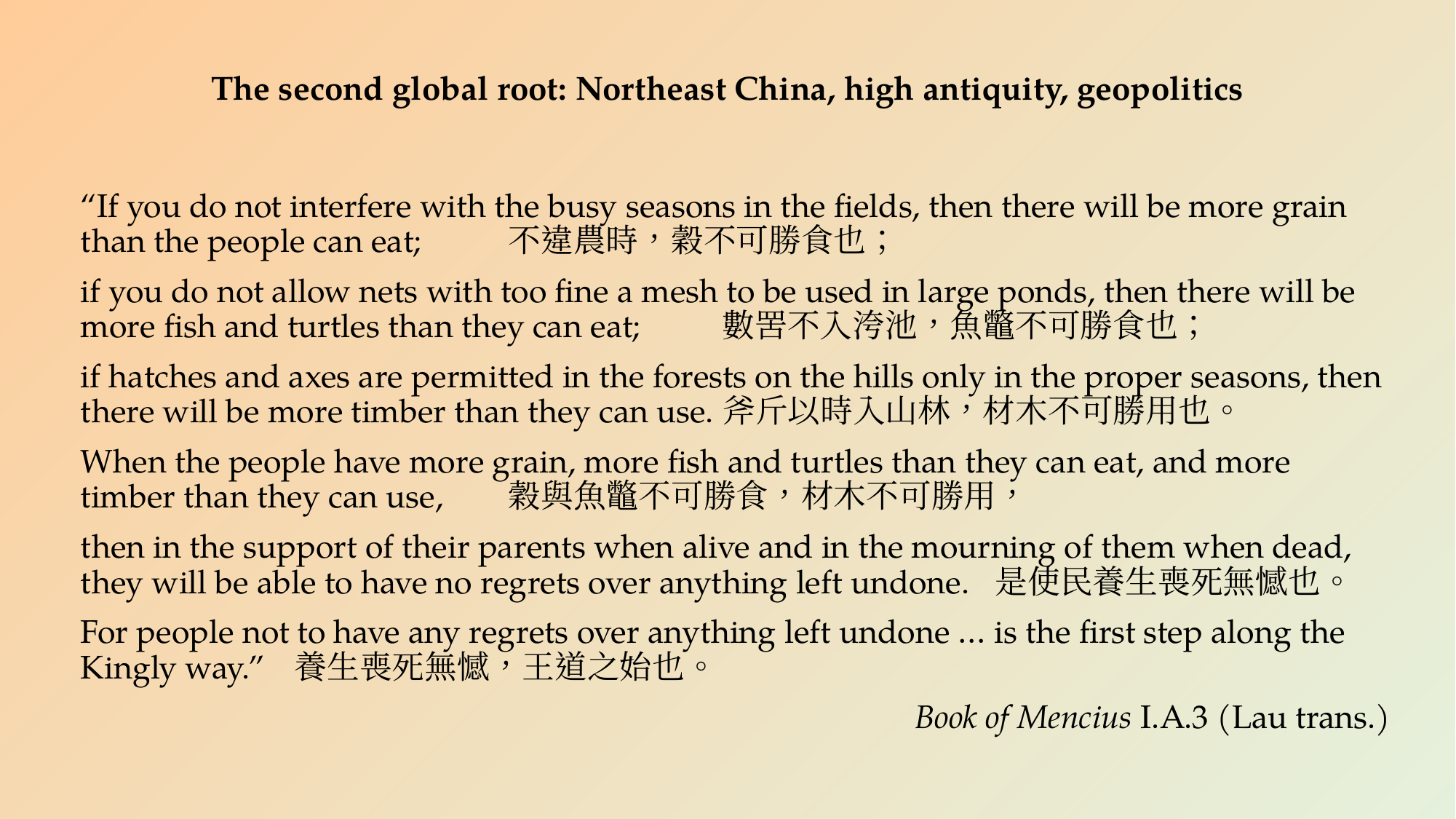

# The second global root: Northeast China, high antiquity, geopolitics
“If you do not interfere with the busy seasons in the fields, then there will be more grain than the people can eat;  			不違農時，穀不可勝食也；
if you do not allow nets with too fine a mesh to be used in large ponds, then there will be more fish and turtles than they can eat;  	數罟不入洿池，魚鼈不可勝食也；
if hatches and axes are permitted in the forests on the hills only in the proper seasons, then there will be more timber than they can use.斧斤以時入山林，材木不可勝用也。
When the people have more grain, more fish and turtles than they can eat, and more timber than they can use,   			穀與魚鼈不可勝食，材木不可勝用，
then in the support of their parents when alive and in the mourning of them when dead, they will be able to have no regrets over anything left undone.  是使民養生喪死無憾也。
For people not to have any regrets over anything left undone … is the first step along the Kingly way.”   					養生喪死無憾，王道之始也。
Book of Mencius I.A.3 (Lau trans.)